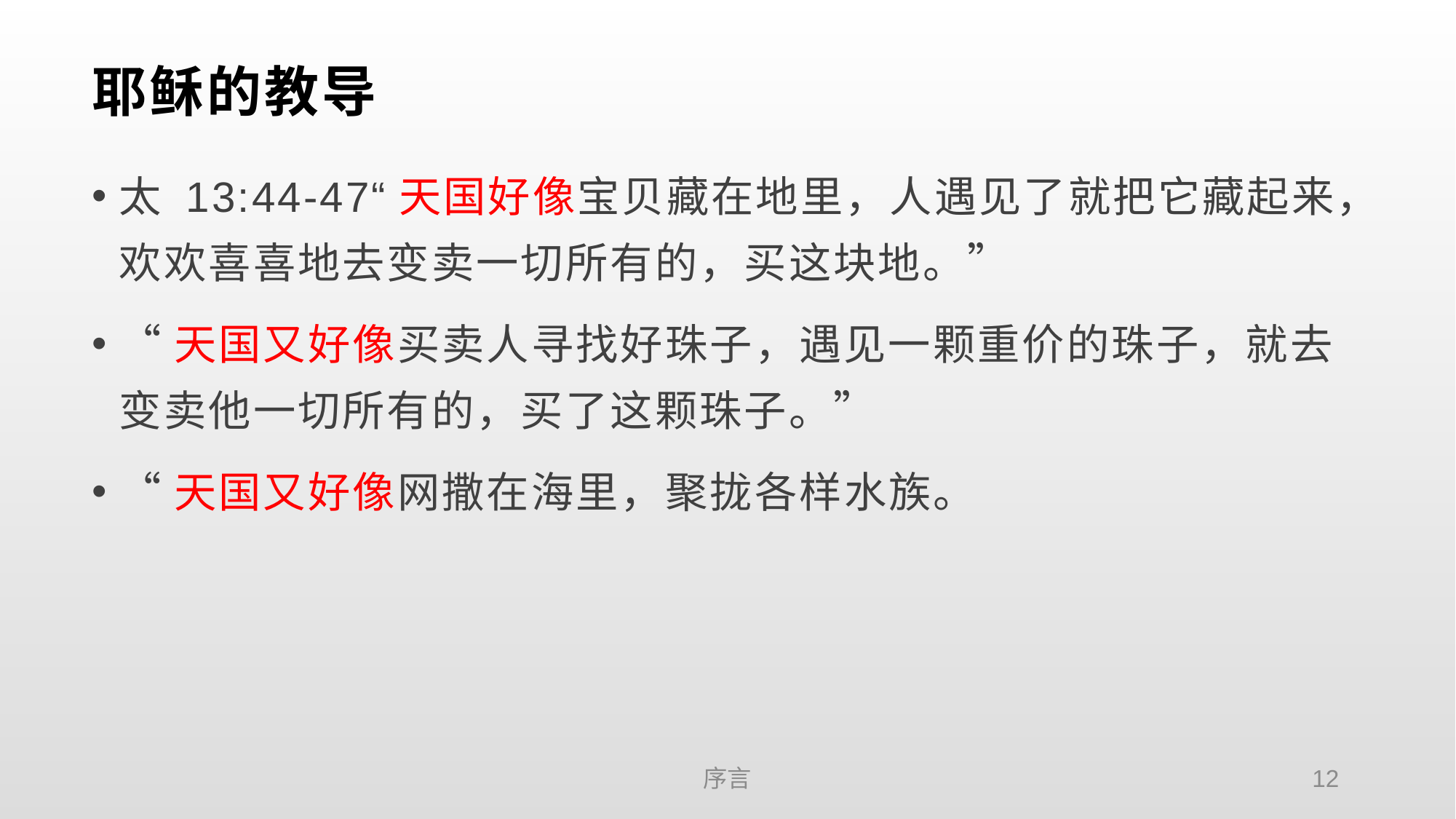

# 耶稣的教导
太 13:44-47“天国好像宝贝藏在地里，人遇见了就把它藏起来，欢欢喜喜地去变卖一切所有的，买这块地。”
“天国又好像买卖人寻找好珠子，遇见一颗重价的珠子，就去变卖他一切所有的，买了这颗珠子。”
“天国又好像网撒在海里，聚拢各样水族。
序言
12